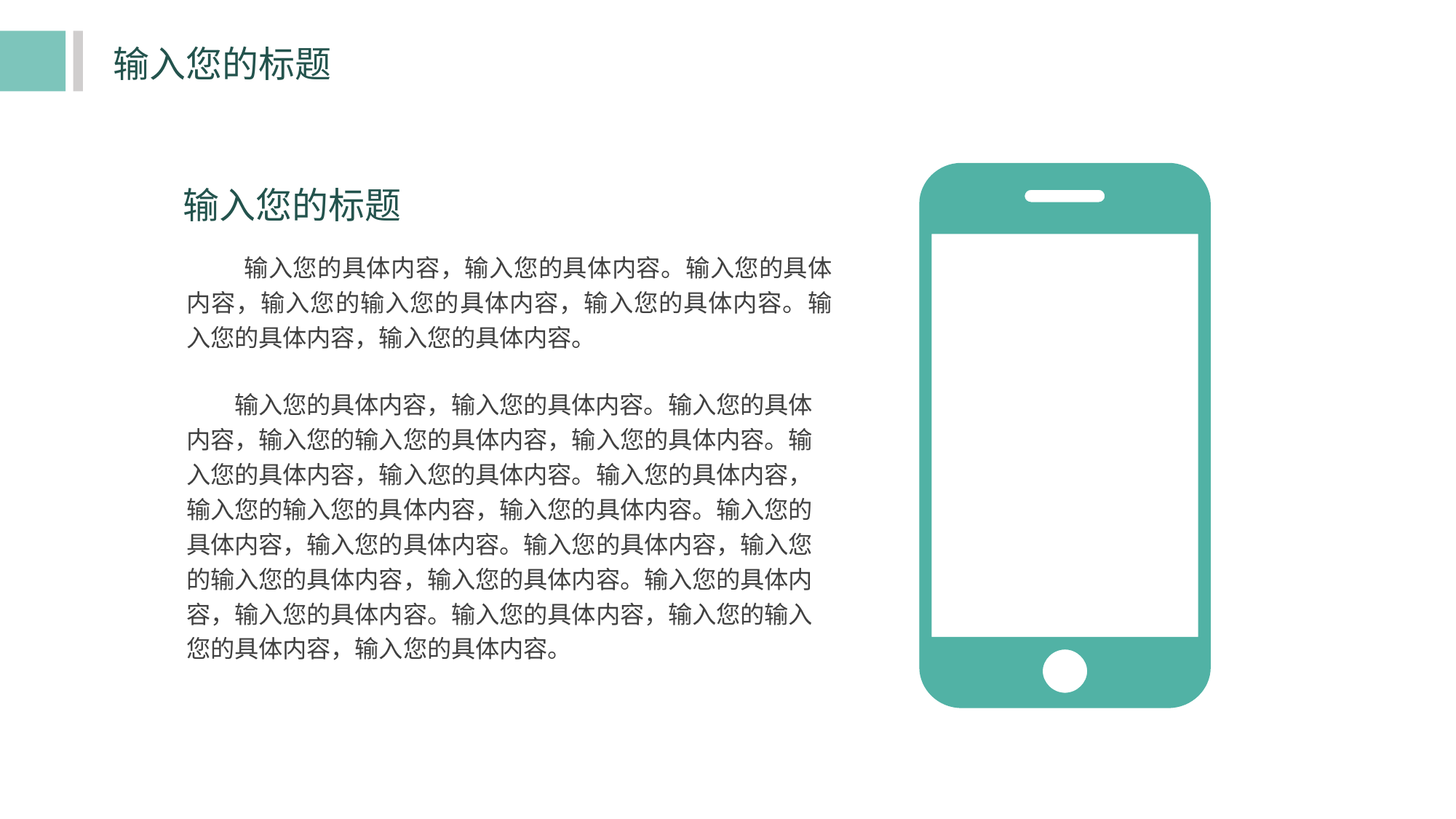

输入您的标题

输入您的标题
        输入您的具体内容，输入您的具体内容。输入您的具体内容，输入您的输入您的具体内容，输入您的具体内容。输入您的具体内容，输入您的具体内容。
       输入您的具体内容，输入您的具体内容。输入您的具体内容，输入您的输入您的具体内容，输入您的具体内容。输入您的具体内容，输入您的具体内容。输入您的具体内容，输入您的输入您的具体内容，输入您的具体内容。输入您的具体内容，输入您的具体内容。输入您的具体内容，输入您的输入您的具体内容，输入您的具体内容。输入您的具体内容，输入您的具体内容。输入您的具体内容，输入您的输入您的具体内容，输入您的具体内容。